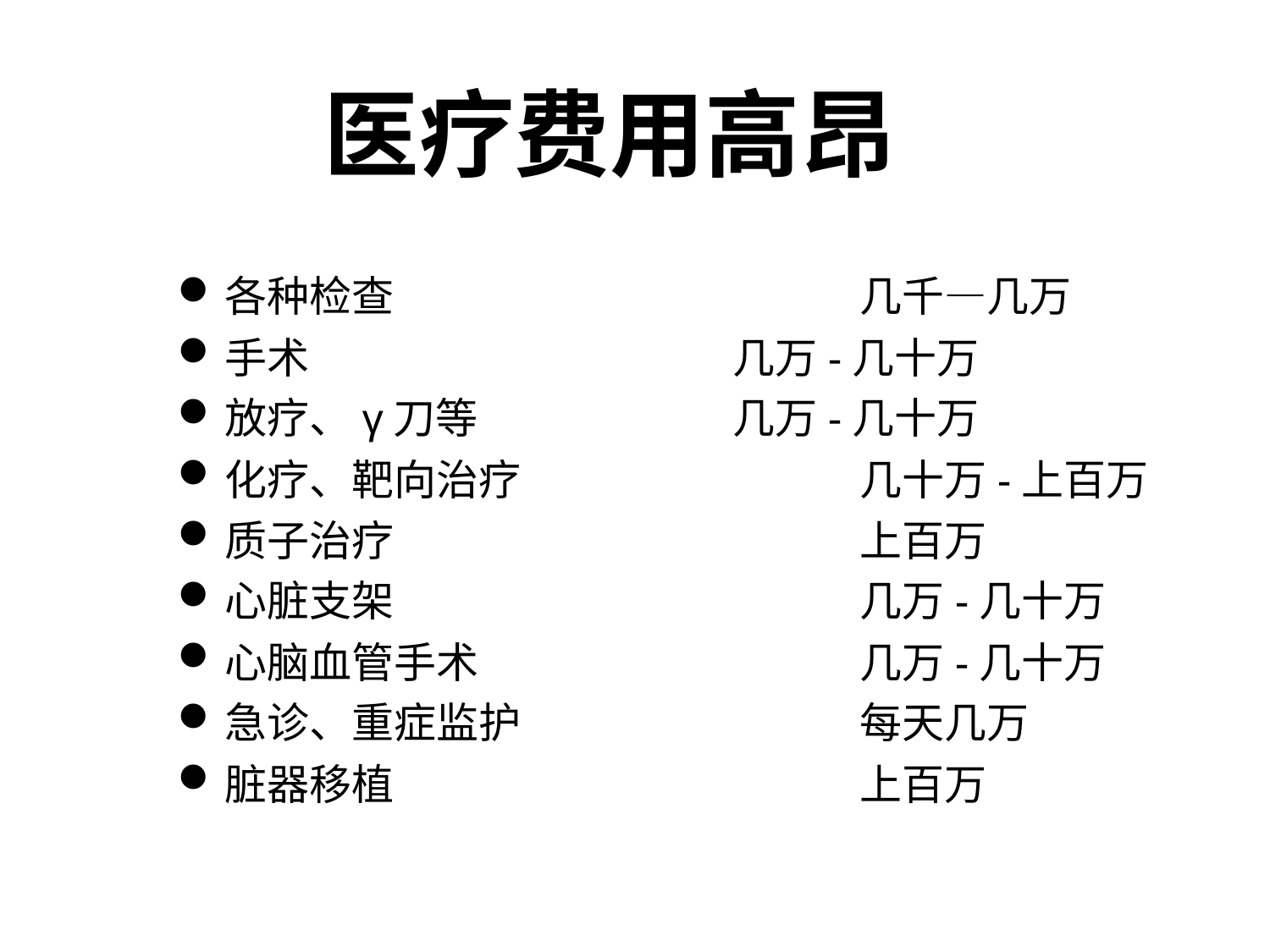

医疗费用高昂
各种检查				几千—几万
手术				几万-几十万
放疗、γ刀等			几万-几十万
化疗、靶向治疗			几十万-上百万
质子治疗				上百万
心脏支架				几万-几十万
心脑血管手术			几万-几十万
急诊、重症监护			每天几万
脏器移植				上百万